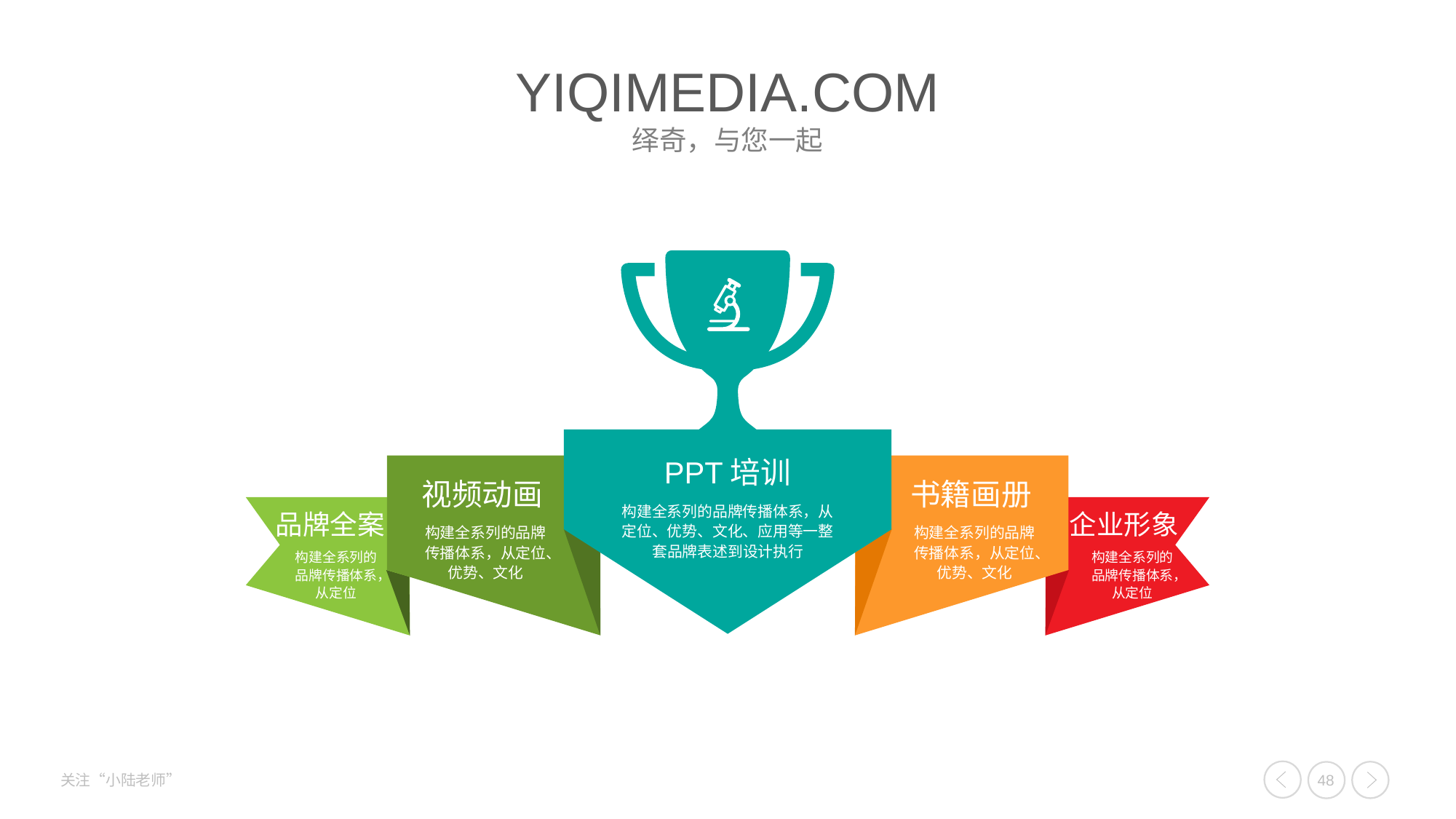

PPT培训

视频动画
书籍画册
构建全系列的品牌传播体系，从定位、优势、文化、应用等一整套品牌表述到设计执行

品牌全案
企业形象
构建全系列的品牌传播体系，从定位、优势、文化
构建全系列的品牌传播体系，从定位、优势、文化

构建全系列的品牌传播体系，从定位
构建全系列的品牌传播体系，从定位